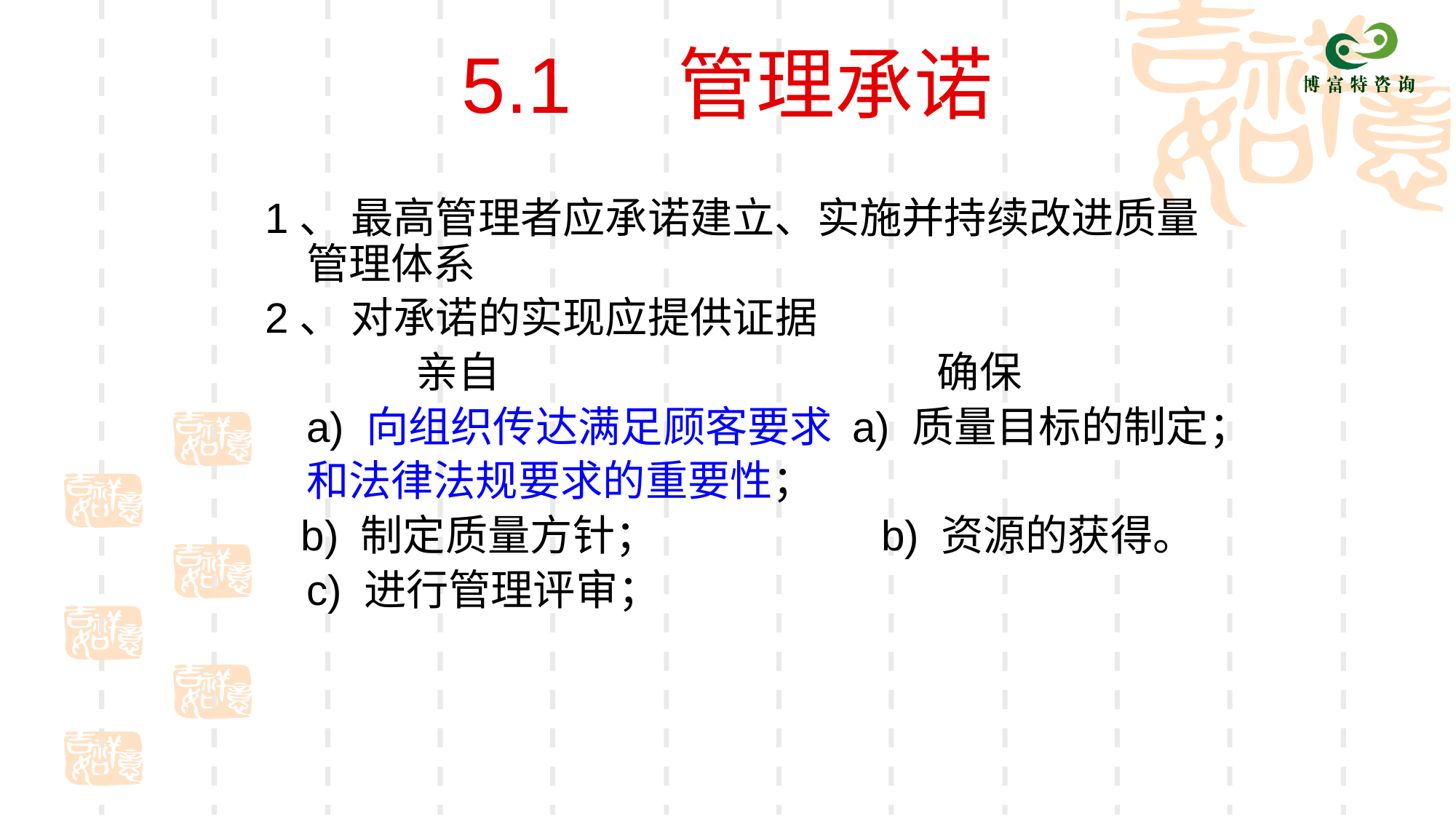

# 5.1    管理承诺
1、 最高管理者应承诺建立、实施并持续改进质量管理体系
2、 对承诺的实现应提供证据
		亲自				         确保
	a) 向组织传达满足顾客要求 a) 质量目标的制定；
 	和法律法规要求的重要性；
   b) 制定质量方针；		  b) 资源的获得。
	c) 进行管理评审；